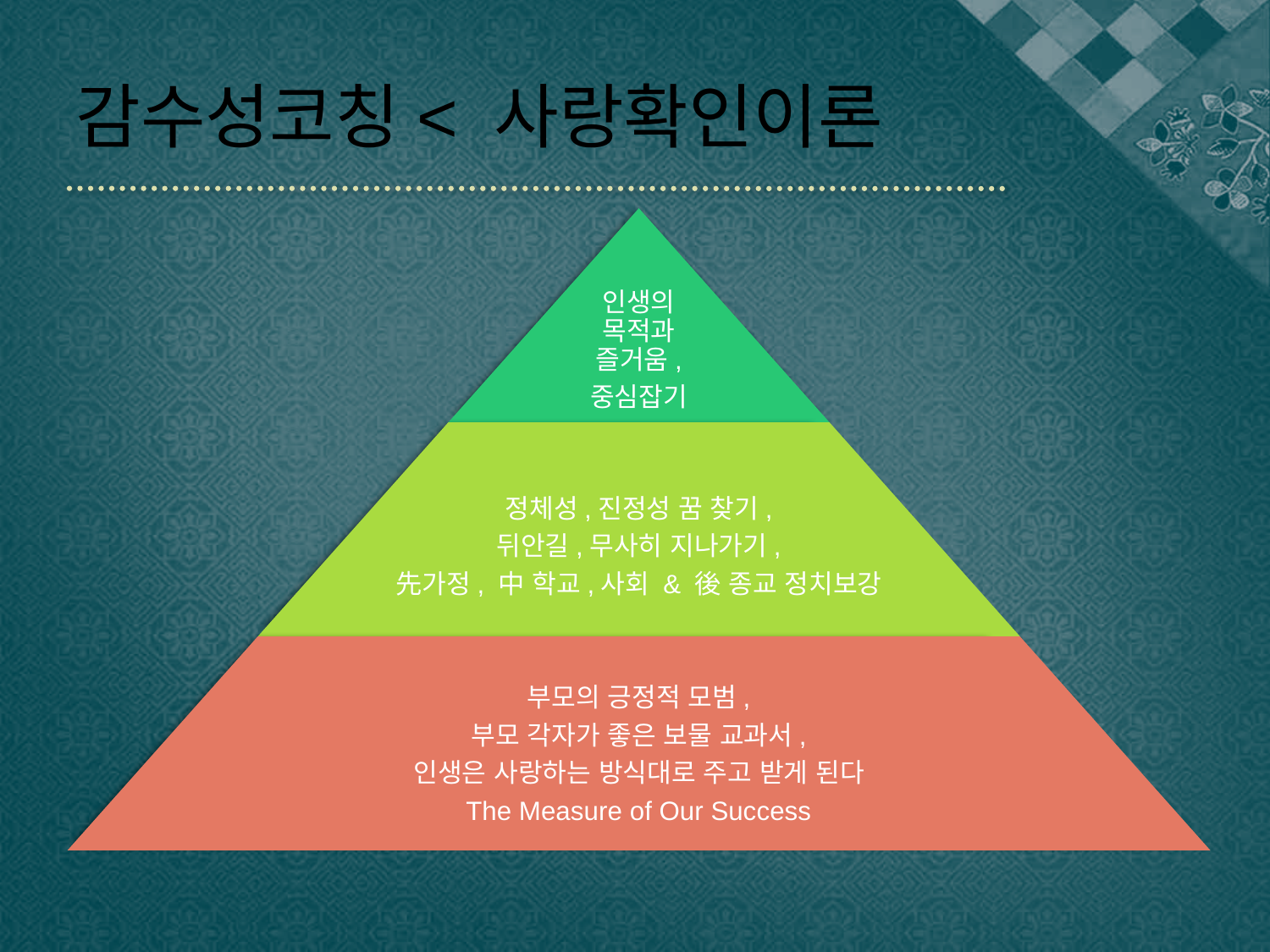

# 감수성코칭< 사랑확인이론
인생의 목적과 즐거움,
중심잡기
정체성,진정성 꿈 찾기,
뒤안길,무사히 지나가기,
先가정, 中 학교,사회 & 後 종교 정치보강
부모의 긍정적 모범,
부모 각자가 좋은 보물 교과서,
인생은 사랑하는 방식대로 주고 받게 된다
The Measure of Our Success